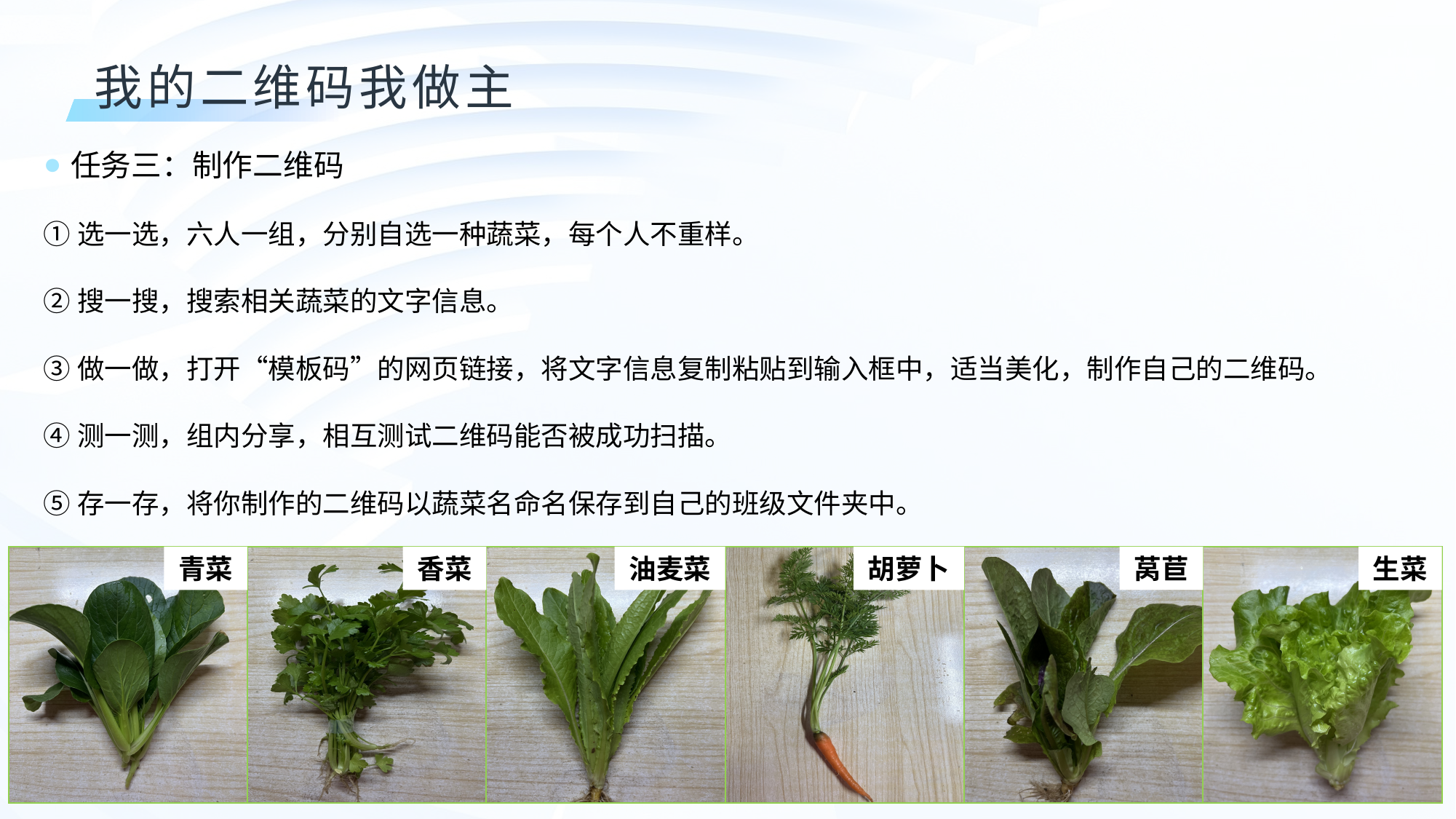

# 我的二维码我做主
任务三：制作二维码
①选一选，六人一组，分别自选一种蔬菜，每个人不重样。
②搜一搜，搜索相关蔬菜的文字信息。
③做一做，打开“模板码”的网页链接，将文字信息复制粘贴到输入框中，适当美化，制作自己的二维码。
④测一测，组内分享，相互测试二维码能否被成功扫描。
⑤存一存，将你制作的二维码以蔬菜名命名保存到自己的班级文件夹中。

青菜
香菜
油麦菜
胡萝卜
莴苣
生菜